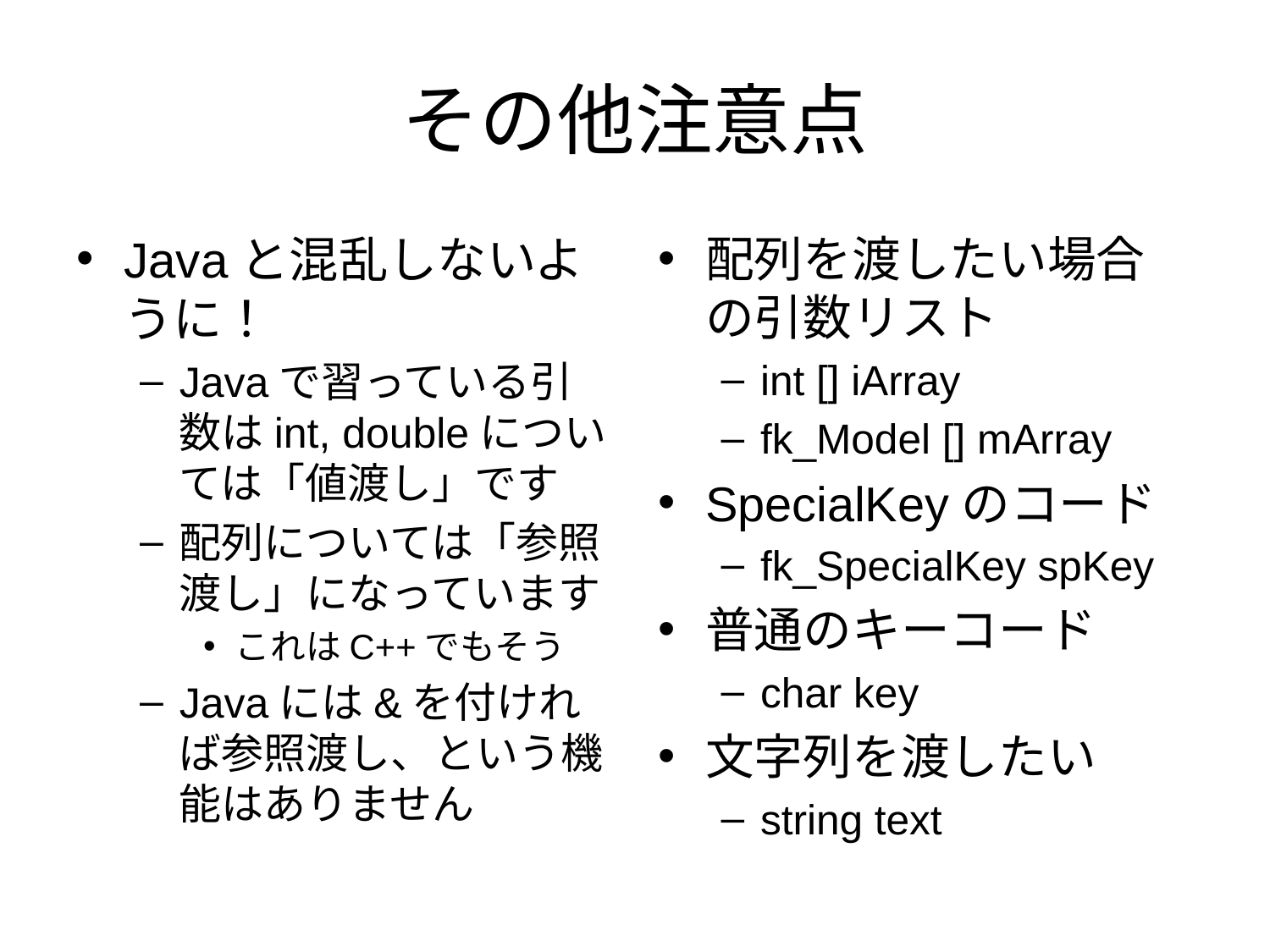

# その他注意点
Javaと混乱しないように！
Javaで習っている引数はint, doubleについては「値渡し」です
配列については「参照渡し」になっています
これはC++でもそう
Javaには&を付ければ参照渡し、という機能はありません
配列を渡したい場合の引数リスト
int [] iArray
fk_Model [] mArray
SpecialKeyのコード
fk_SpecialKey spKey
普通のキーコード
char key
文字列を渡したい
string text